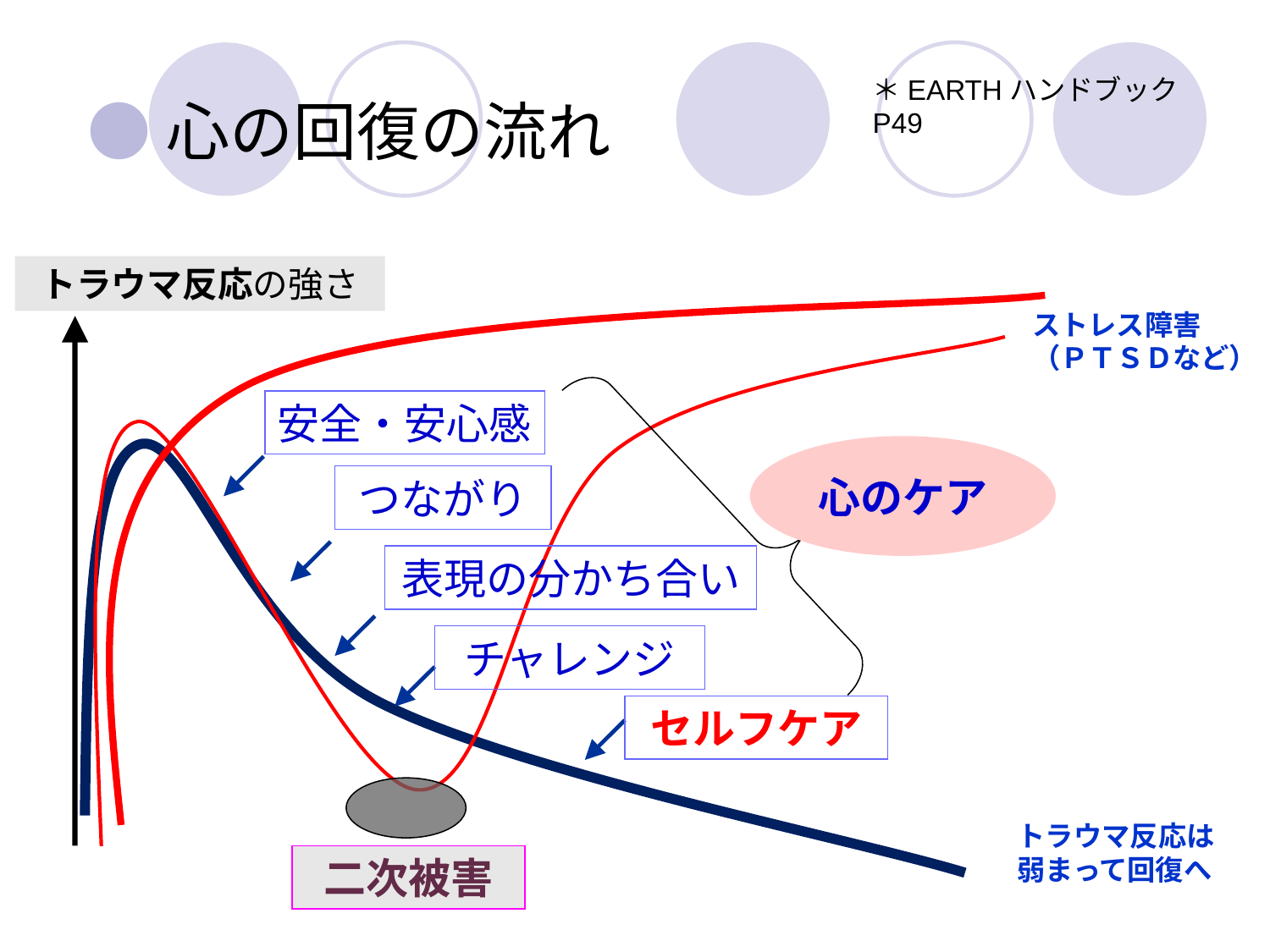

＊EARTHハンドブックP49
●心の回復の流れ

トラウマ反応の強さ

ストレス障害
（ＰＴＳＤなど）

安全・安心感
心のケア
つながり
表現の分かち合い
チャレンジ
セルフケア

二次被害
トラウマ反応は
弱まって回復へ